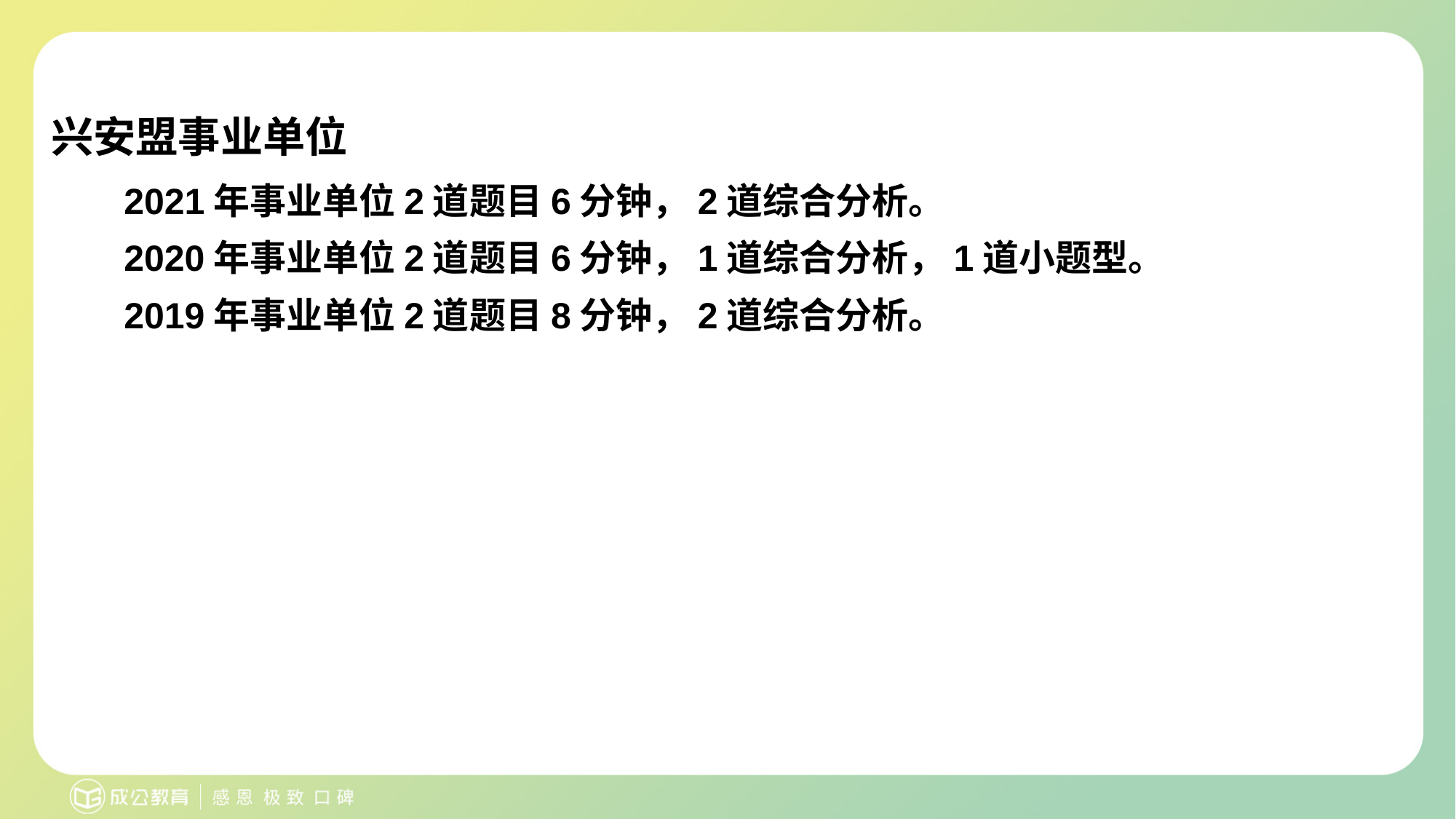

# 兴安盟事业单位
2021年事业单位2道题目6分钟，2道综合分析。
2020年事业单位2道题目6分钟，1道综合分析，1道小题型。
2019年事业单位2道题目8分钟，2道综合分析。